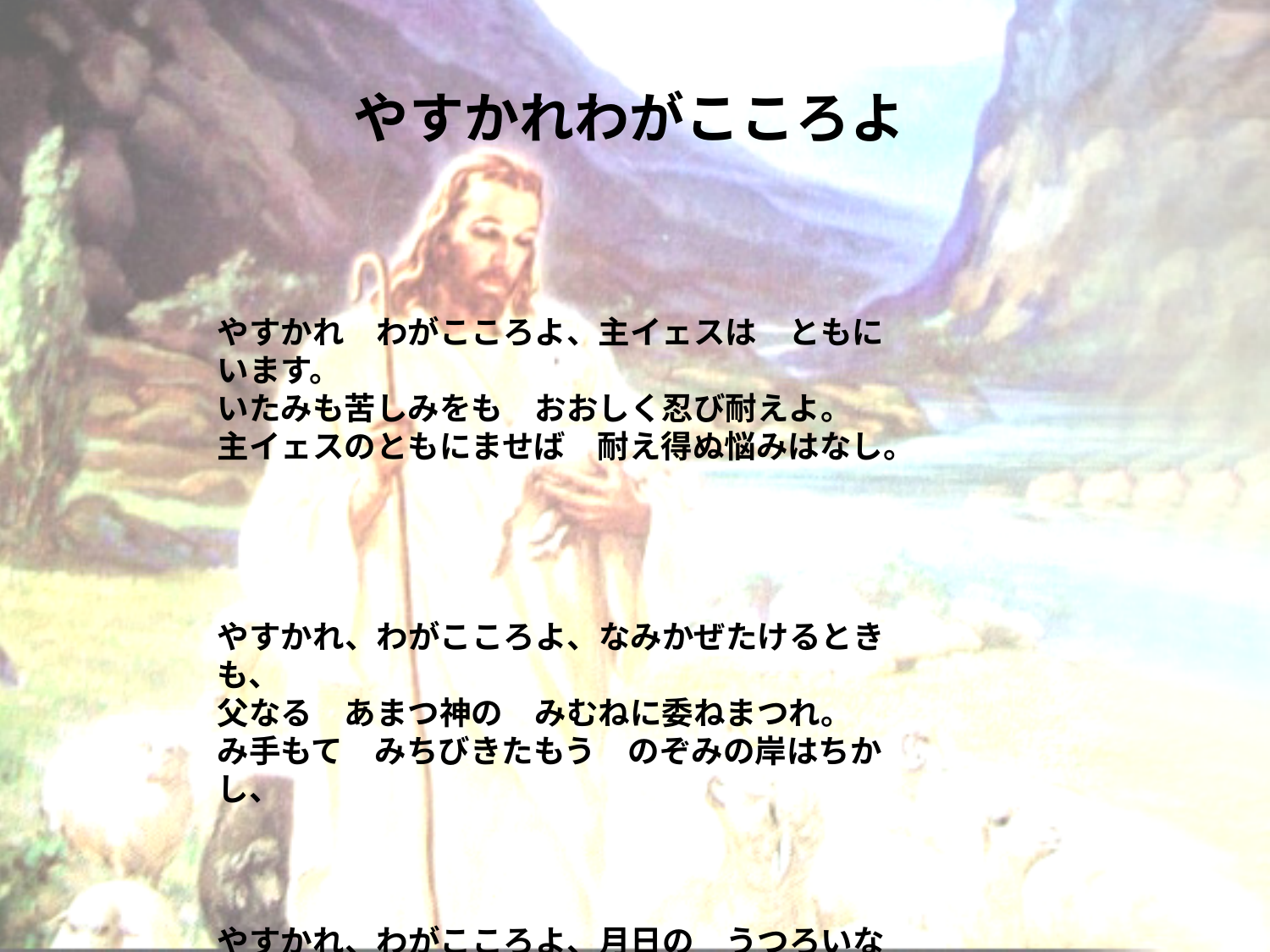

# やすかれわがこころよ
やすかれ　わがこころよ、主イェスは　ともにいます。
いたみも苦しみをも　おおしく忍び耐えよ。
主イェスのともにませば　耐え得ぬ悩みはなし。

やすかれ、わがこころよ、なみかぜたけるときも、
父なる　あまつ神の　みむねに委ねまつれ。
み手もて　みちびきたもう　のぞみの岸はちかし、

やすかれ、わがこころよ、月日の　うつろいなき
み国はやがてきたらん。うれいは永久に消えて
かがやくみ顔あおぐ　いのちの　さちをぞ受けん。